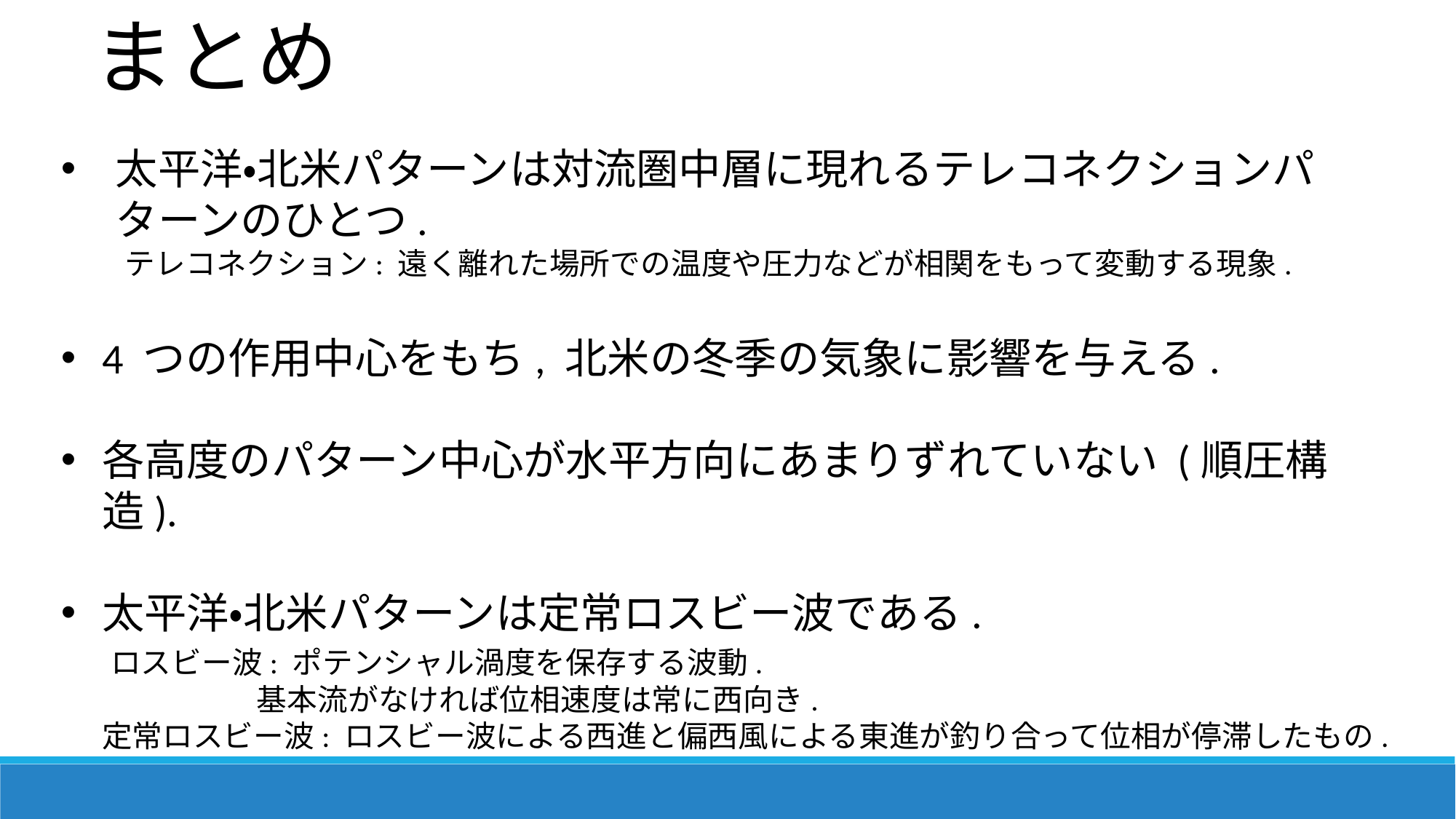

まとめ
太平洋・北米パターンは対流圏中層に現れるテレコネクションパターンのひとつ.
　     テレコネクション: 遠く離れた場所での温度や圧力などが相関をもって変動する現象.

4 つの作用中心をもち, 北米の冬季の気象に影響を与える.

各高度のパターン中心が水平方向にあまりずれていない (順圧構造).

太平洋・北米パターンは定常ロスビー波である.
     ロスビー波: ポテンシャル渦度を保存する波動.
                            基本流がなければ位相速度は常に西向き.
     定常ロスビー波: ロスビー波による西進と偏西風による東進が釣り合って位相が停滞したもの.